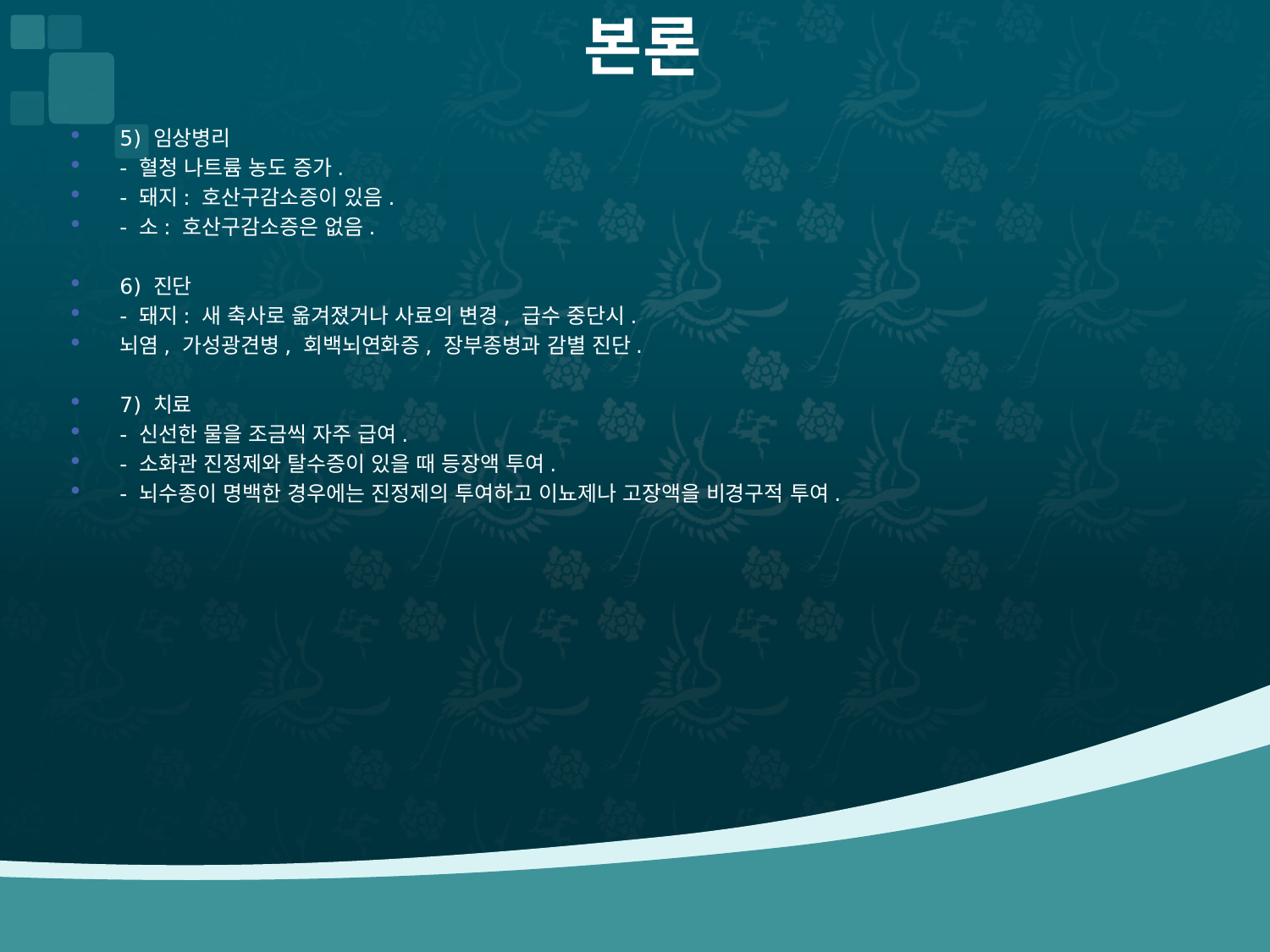

# 본론

5) 임상병리
- 혈청 나트륨 농도 증가.
- 돼지: 호산구감소증이 있음.
- 소: 호산구감소증은 없음.

6) 진단
- 돼지: 새 축사로 옮겨졌거나 사료의 변경, 급수 중단시.
뇌염, 가성광견병, 회백뇌연화증, 장부종병과 감별 진단.

7) 치료
- 신선한 물을 조금씩 자주 급여.
- 소화관 진정제와 탈수증이 있을 때 등장액 투여.
- 뇌수종이 명백한 경우에는 진정제의 투여하고 이뇨제나 고장액을 비경구적 투여.